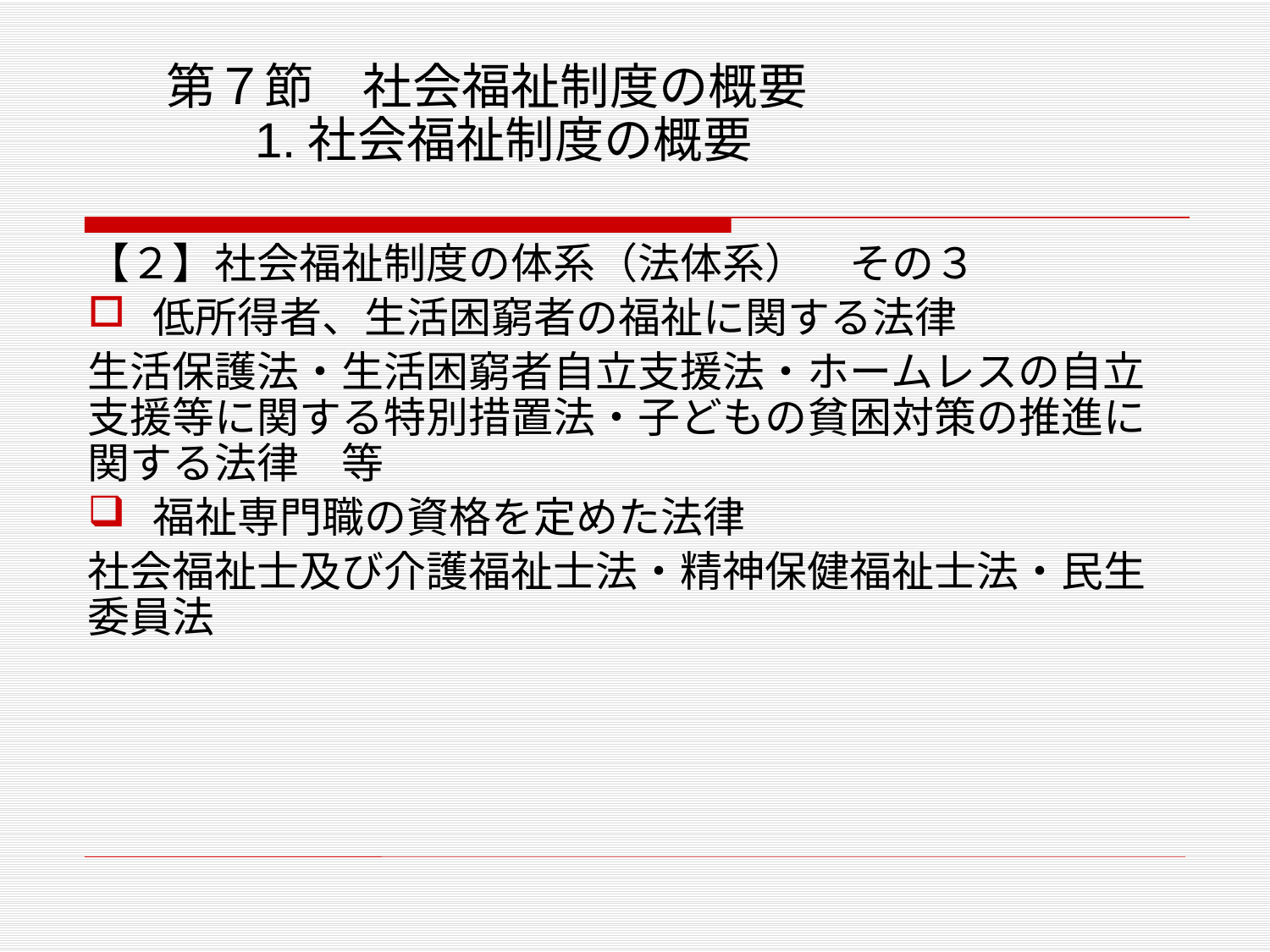

# 第７節　社会福祉制度の概要 1.社会福祉制度の概要
【２】社会福祉制度の体系（法体系）　その３
低所得者、生活困窮者の福祉に関する法律
生活保護法・生活困窮者自立支援法・ホームレスの自立支援等に関する特別措置法・子どもの貧困対策の推進に関する法律　等
福祉専門職の資格を定めた法律
社会福祉士及び介護福祉士法・精神保健福祉士法・民生委員法